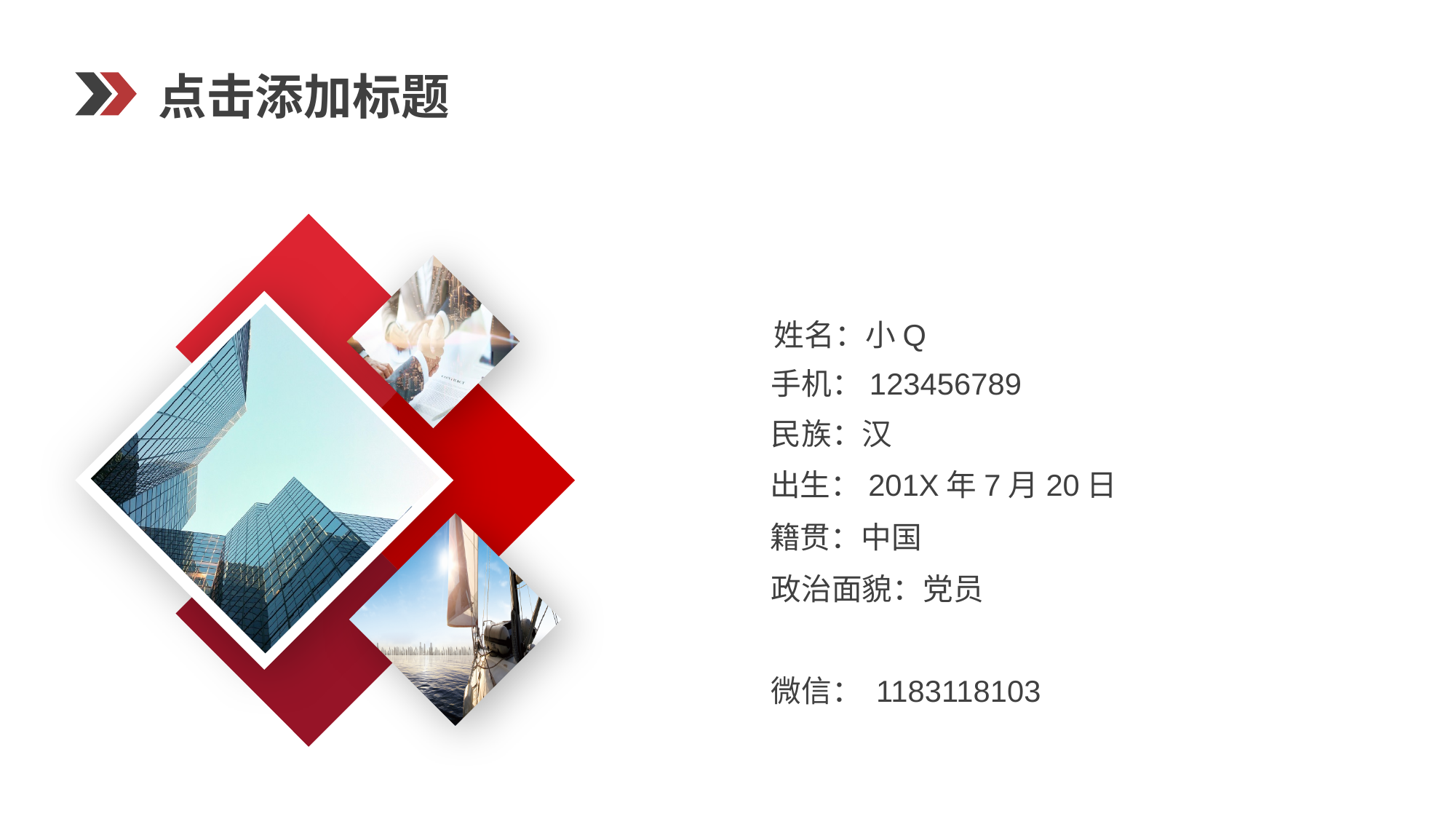

点击添加标题

姓名：小Q

手机：123456789

民族：汉

出生：201X年7月20日

籍贯：中国
政治面貌：党员

微信： 1183118103